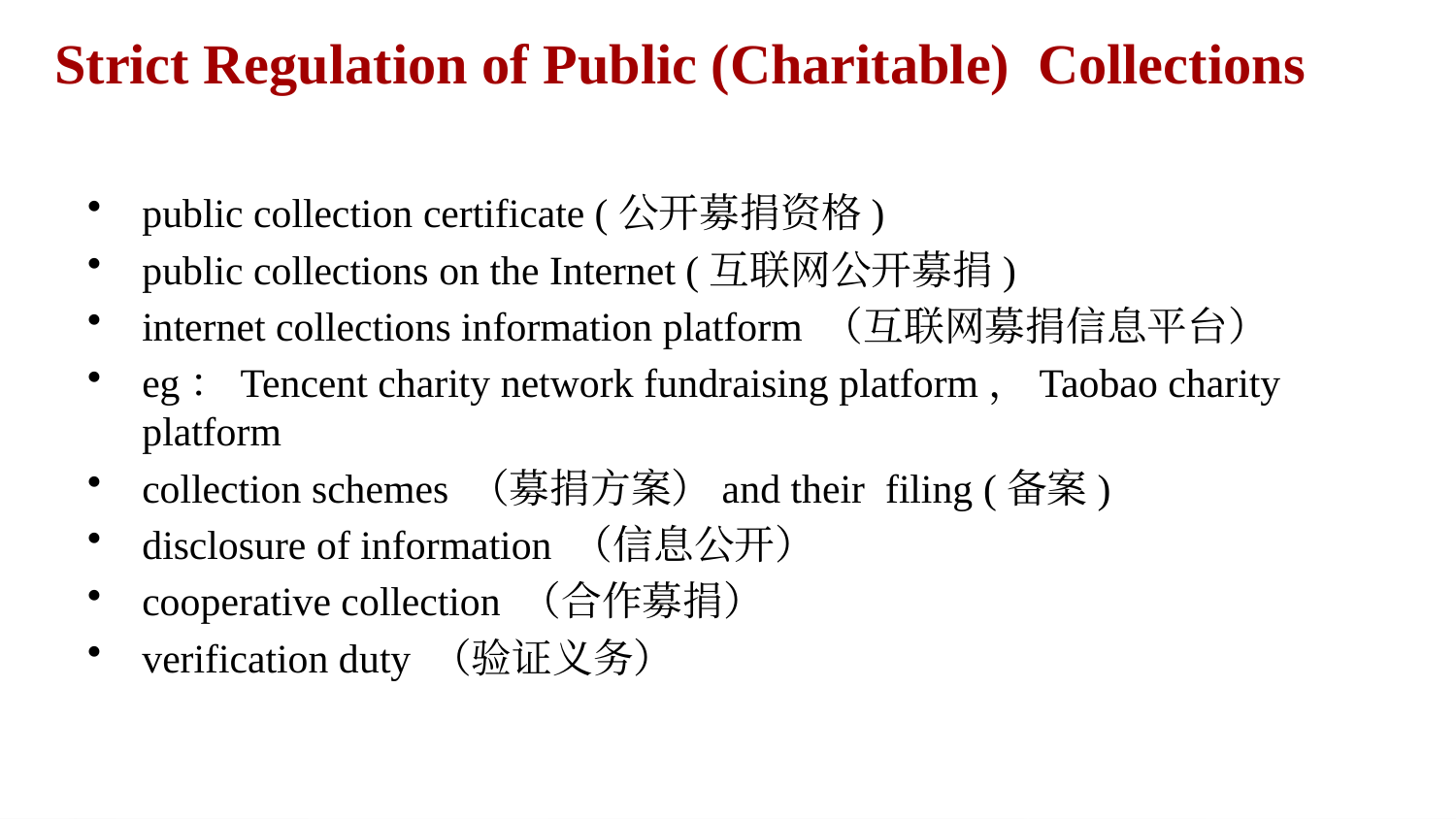

Strict Regulation of Public (Charitable)  Collections
public collection certificate (公开募捐资格)
public collections on the Internet (互联网公开募捐)
internet collections information platform （互联网募捐信息平台）
eg：Tencent charity network fundraising platform，Taobao charity platform
collection schemes （募捐方案）and their  filing (备案)
disclosure of information （信息公开）
cooperative collection （合作募捐）
verification duty （验证义务）